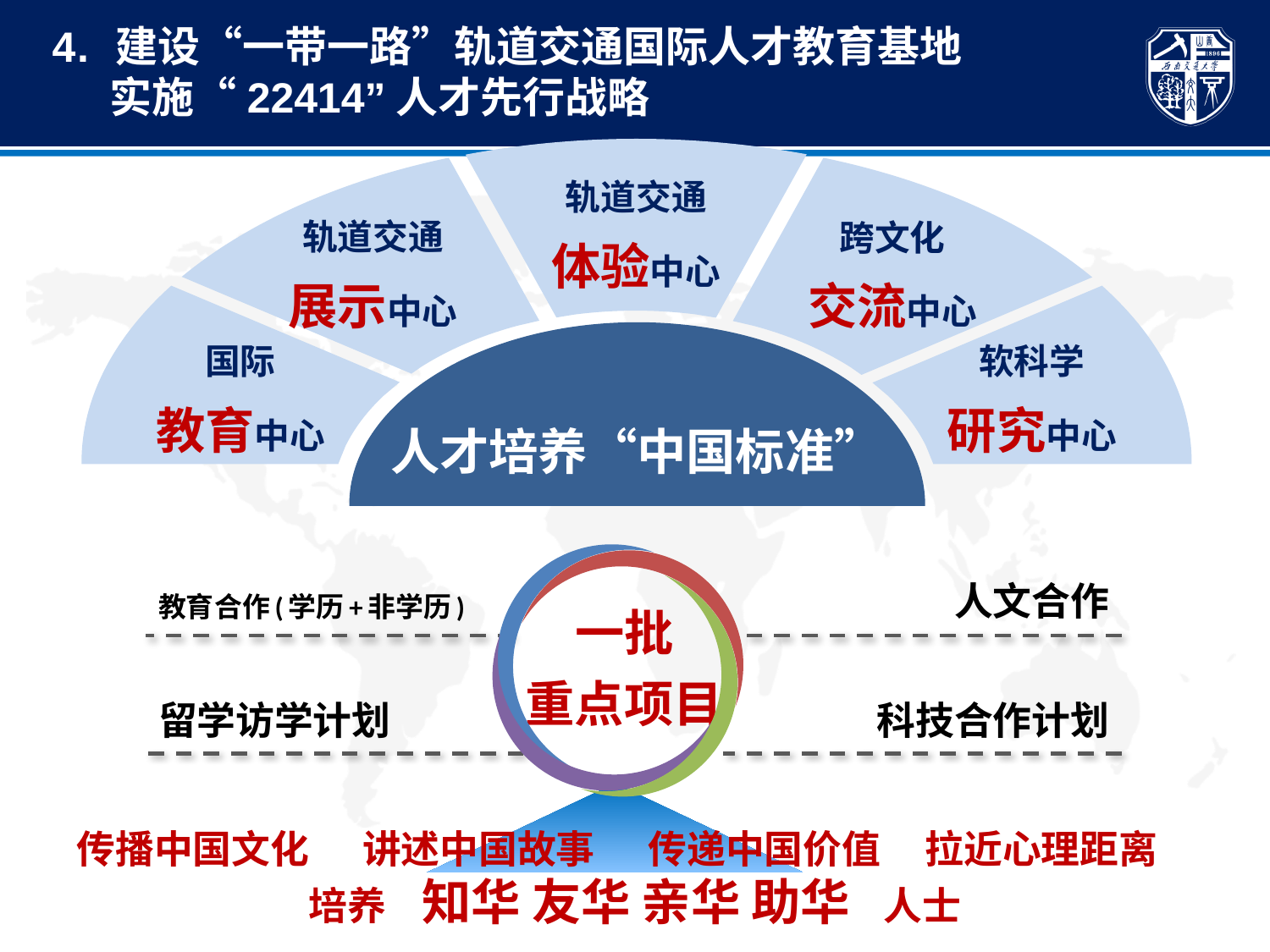

建设“一带一路”轨道交通国际人才教育基地
     实施“22414”人才先行战略
轨道交通
体验中心
轨道交通
展示中心
跨文化
交流中心
国际
教育中心
软科学
研究中心
人才培养“中国标准”

一批
重点项目
教育合作(学历+非学历)
人文合作

留学访学计划
科技合作计划
传播中国文化      讲述中国故事      传递中国价值     拉近心理距离
培养    知华 友华 亲华 助华   人士